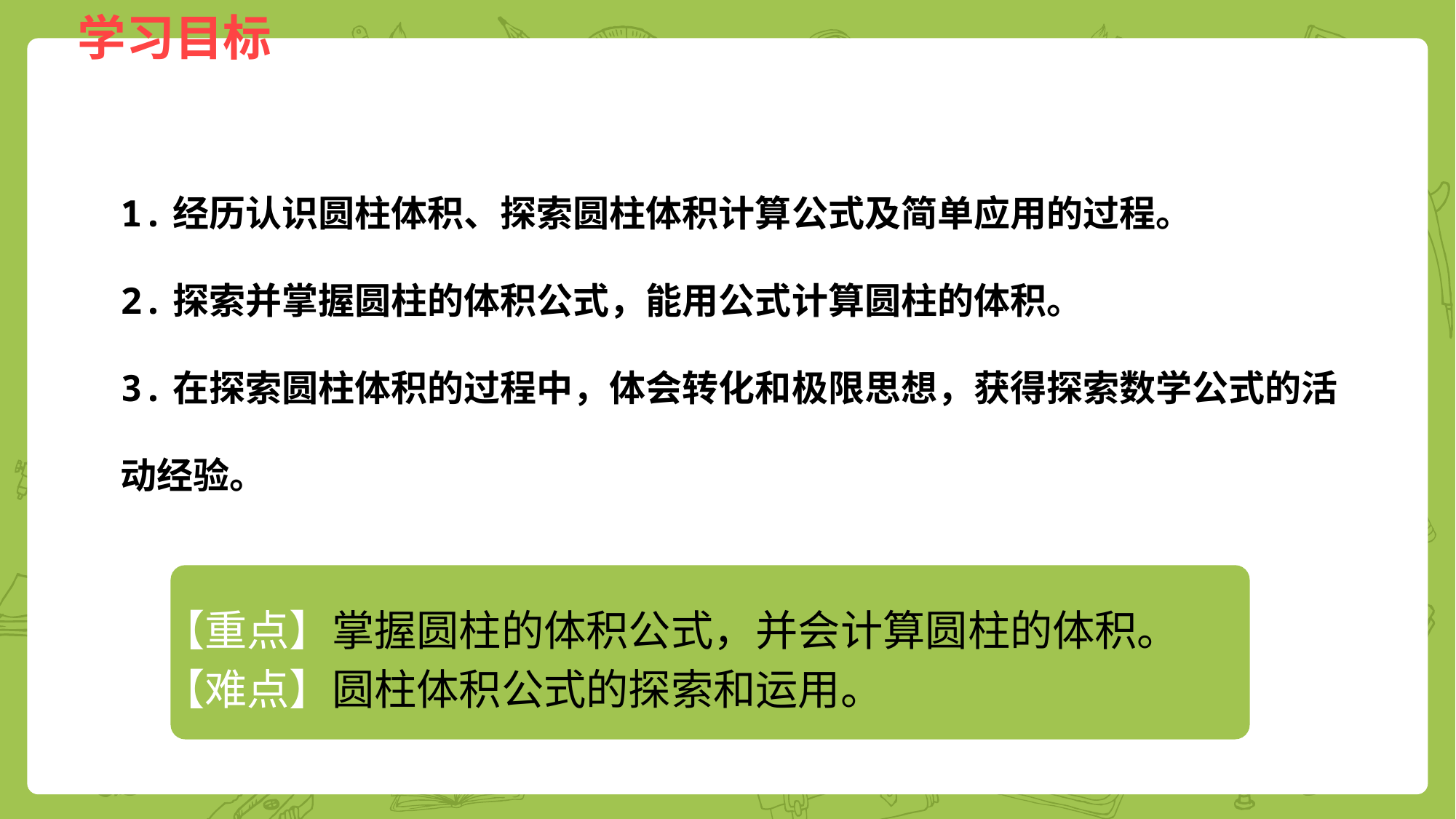

1.经历认识圆柱体积、探索圆柱体积计算公式及简单应用的过程。
2.探索并掌握圆柱的体积公式，能用公式计算圆柱的体积。
3.在探索圆柱体积的过程中，体会转化和极限思想，获得探索数学公式的活动经验。

【重点】掌握圆柱的体积公式，并会计算圆柱的体积。
【难点】圆柱体积公式的探索和运用。